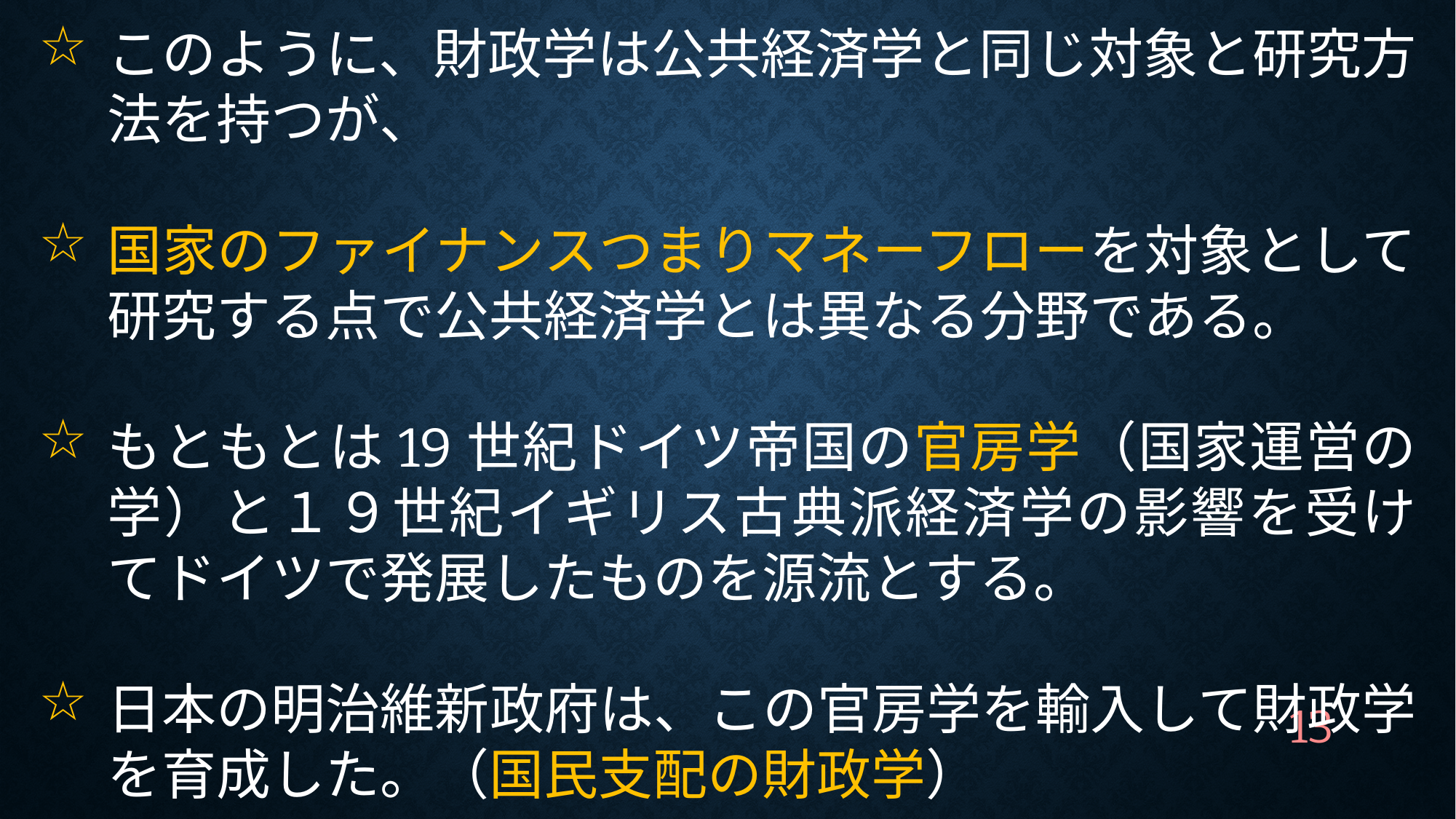

このように、財政学は公共経済学と同じ対象と研究方法を持つが、

国家のファイナンスつまりマネーフローを対象として研究する点で公共経済学とは異なる分野である。

もともとは19世紀ドイツ帝国の官房学（国家運営の学）と１９世紀イギリス古典派経済学の影響を受けてドイツで発展したものを源流とする。

日本の明治維新政府は、この官房学を輸入して財政学を育成した。（国民支配の財政学）
13